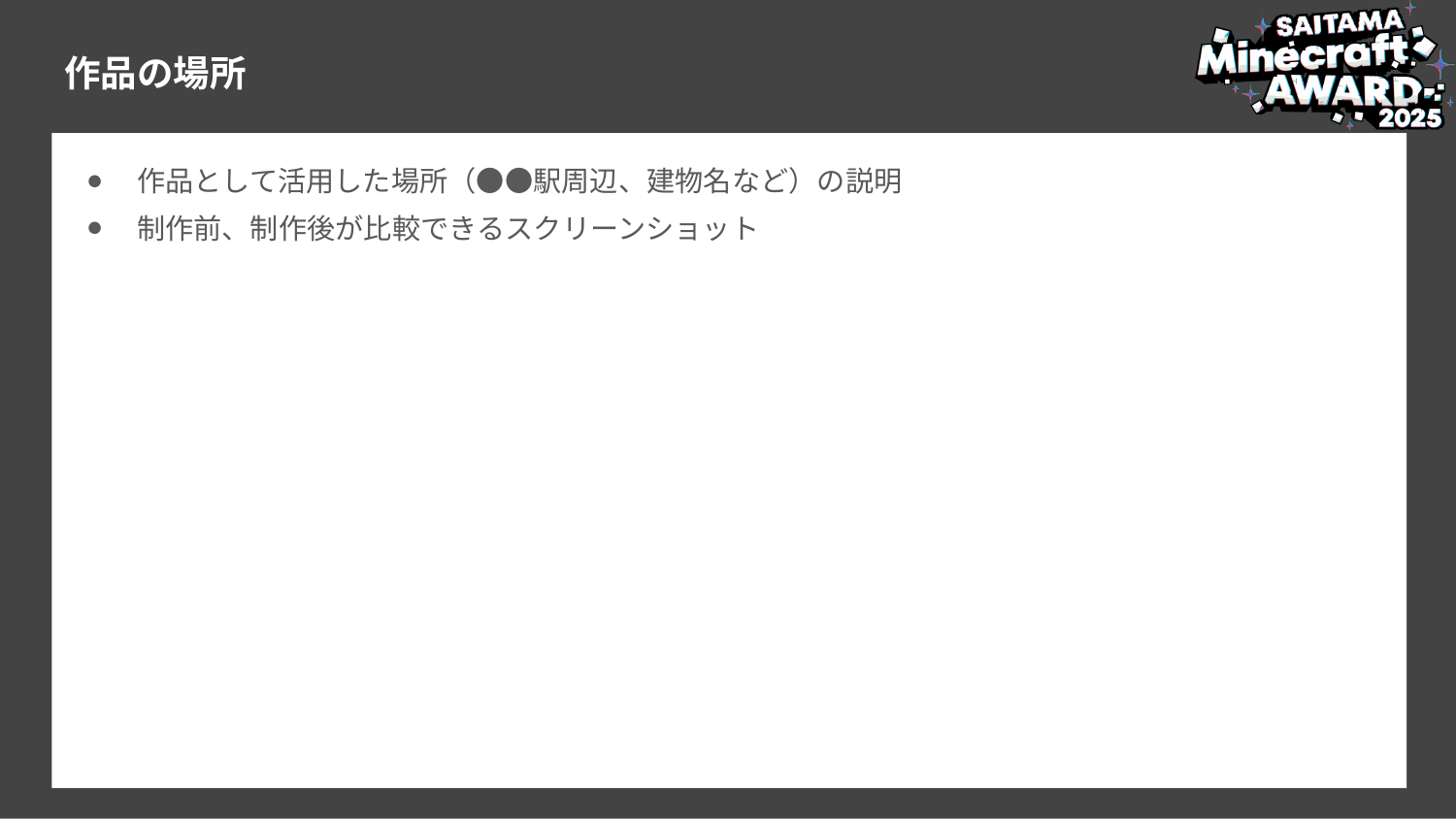

作品の場所
作品として活用した場所（●●駅周辺、建物名など）の説明
制作前、制作後が比較できるスクリーンショット